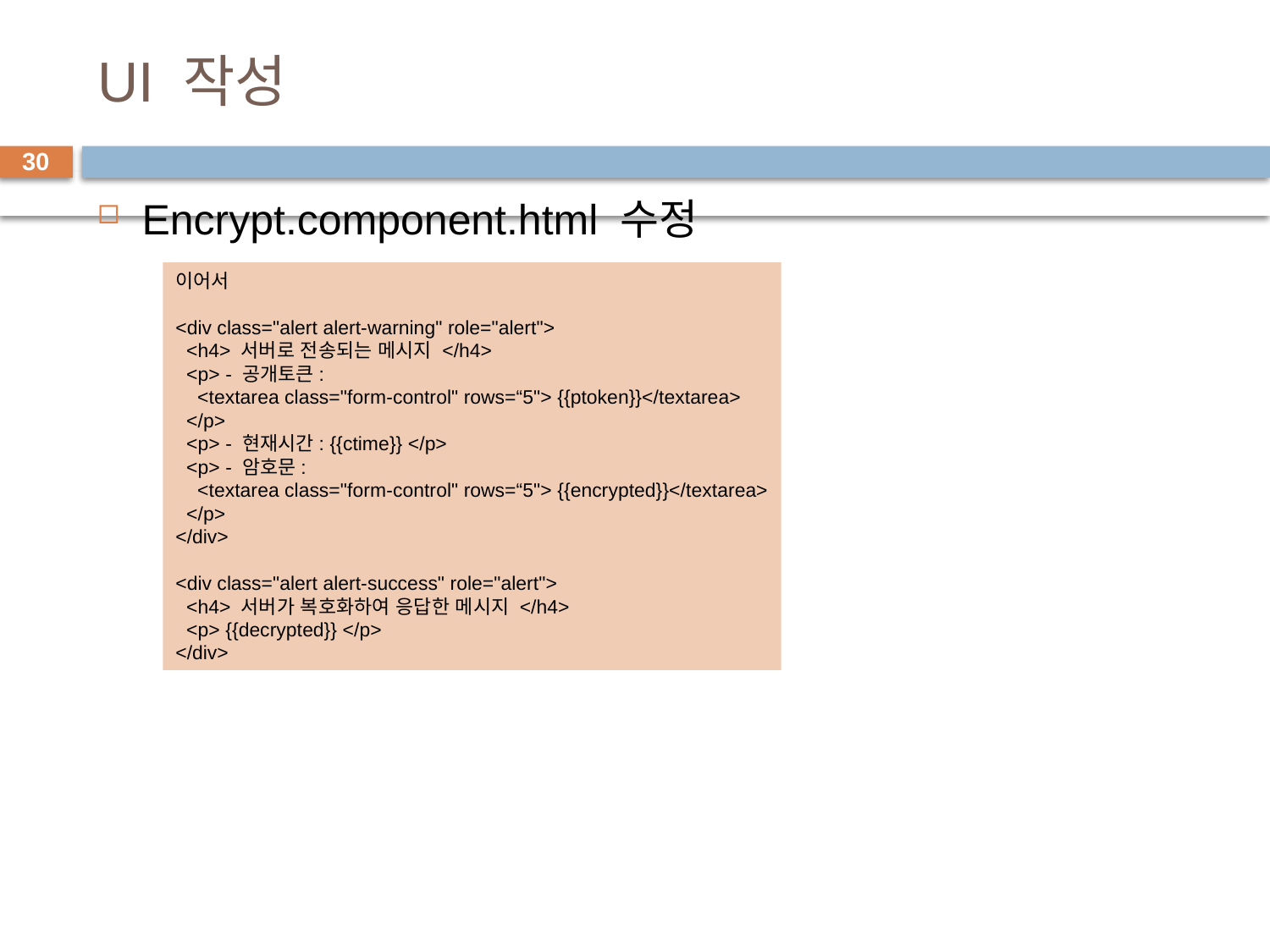

# UI 작성
30
Encrypt.component.html 수정
이어서

<div class="alert alert-warning" role="alert">
  <h4> 서버로 전송되는 메시지 </h4>
  <p> - 공개토큰:
    <textarea class="form-control" rows=“5"> {{ptoken}}</textarea>
  </p>
  <p> - 현재시간: {{ctime}} </p>
  <p> - 암호문:
    <textarea class="form-control" rows=“5"> {{encrypted}}</textarea>
  </p>
</div>
<div class="alert alert-success" role="alert">
  <h4> 서버가 복호화하여 응답한 메시지 </h4>
  <p> {{decrypted}} </p>
</div>